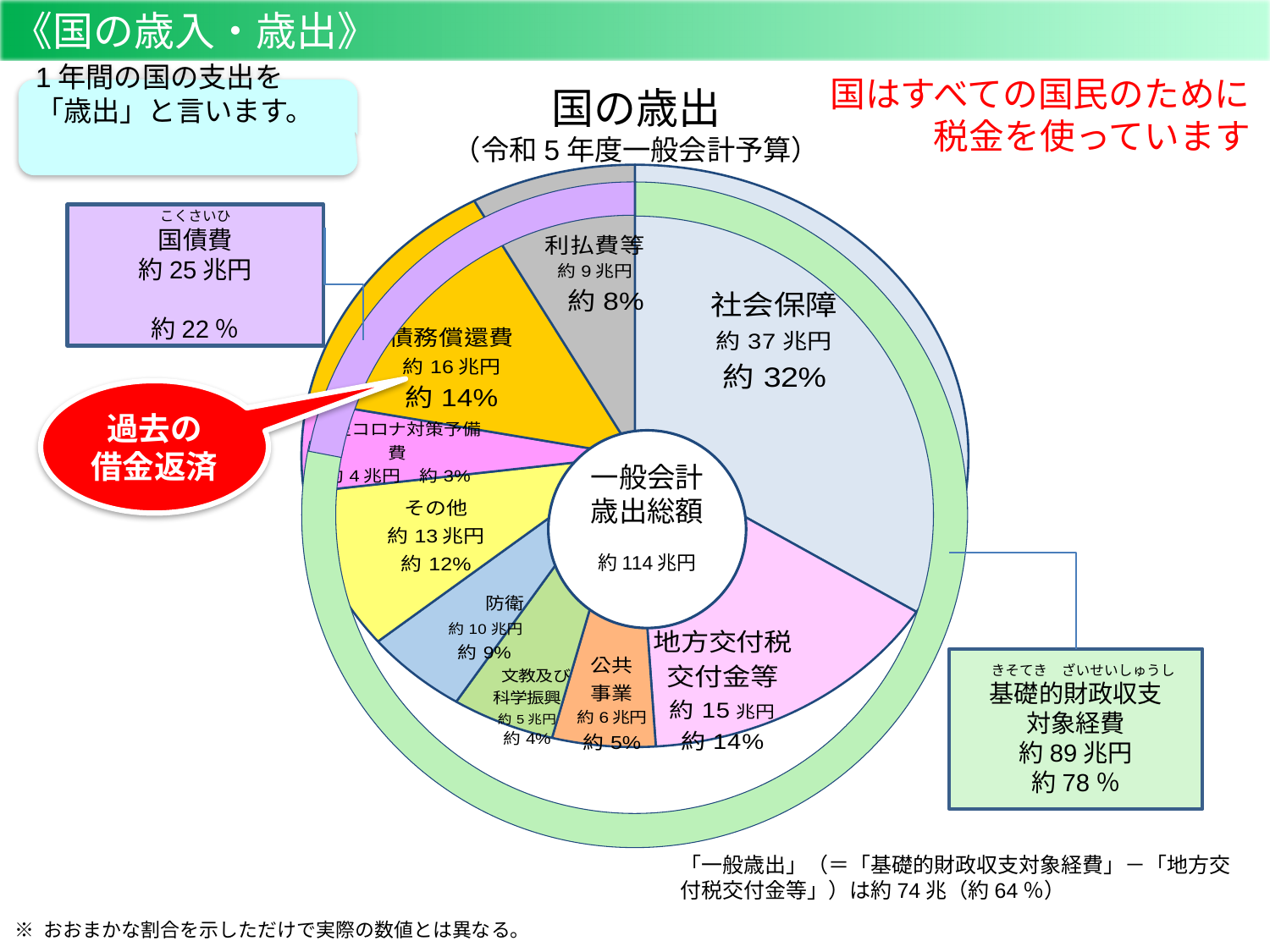

《国の歳入・歳出》

### Chart

| Category | 歳入内訳 |
|---|---|
| 社会保障 | 34.0 |
| 地方交付税
交付金等 | 15.0 |
| 公共
事業 | 5.0 |
| 文教及び
科学振興 | 5.0 |
| 防衛 | 5.0 |
| その他 | 9.0 |
| 新型コロナ対策予備費 | 5.0 |
| 債務償還費 | 14.0 |
| 利払費等 | 8.0 |
国はすべての国民のために
税金を使っています
国の歳出
（令和5年度一般会計予算）
1年間の国の支出を
「歳出」と言います。

こくさいひ
国債費
約25兆円

約22％
過去の
借金返済
一般会計
歳出総額

約114兆円

　きそてき　ざいせいしゅうし
基礎的財政収支
対象経費
約89兆円
約78％
「一般歳出」（＝「基礎的財政収支対象経費」－「地方交付税交付金等」）は約74兆（約64％）
※ おおまかな割合を示しただけで実際の数値とは異なる。